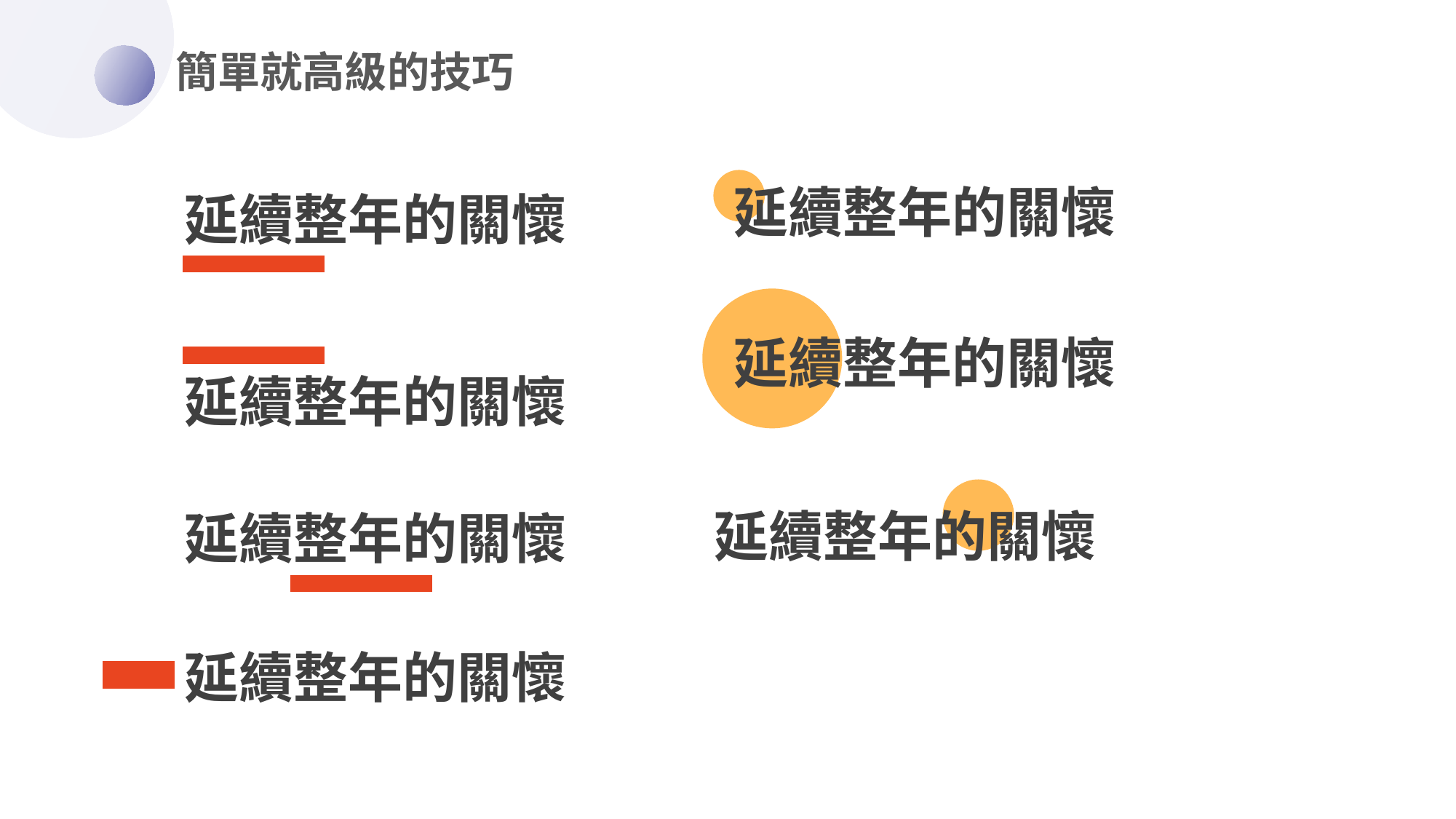

簡單就高級的技巧

https://www.ypppt.com/

延續整年的關懷
延續整年的關懷

延續整年的關懷

延續整年的關懷

延續整年的關懷
延續整年的關懷

延續整年的關懷